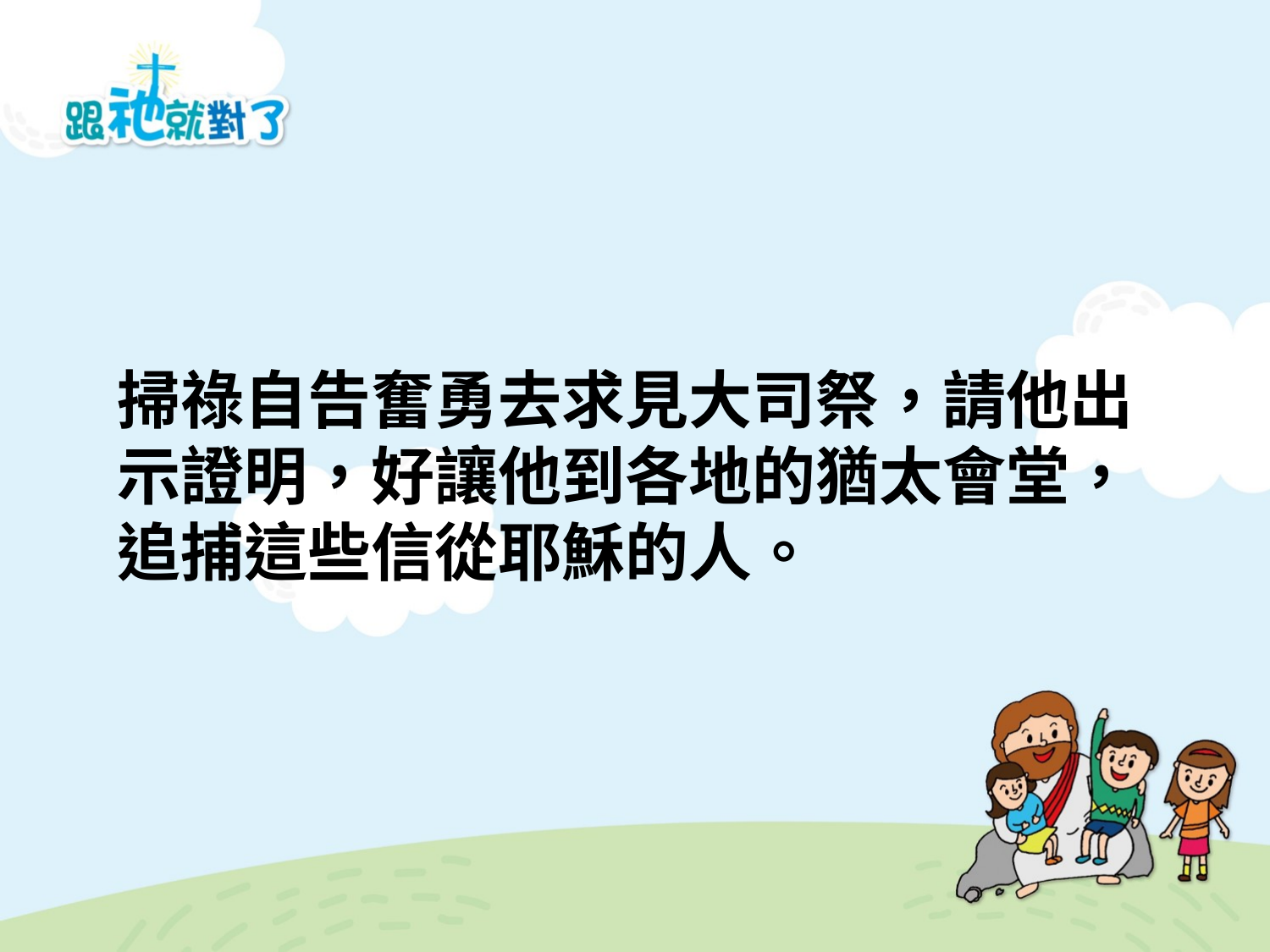

掃祿自告奮勇去求見大司祭，請他出示證明，好讓他到各地的猶太會堂，追捕這些信從耶穌的人。